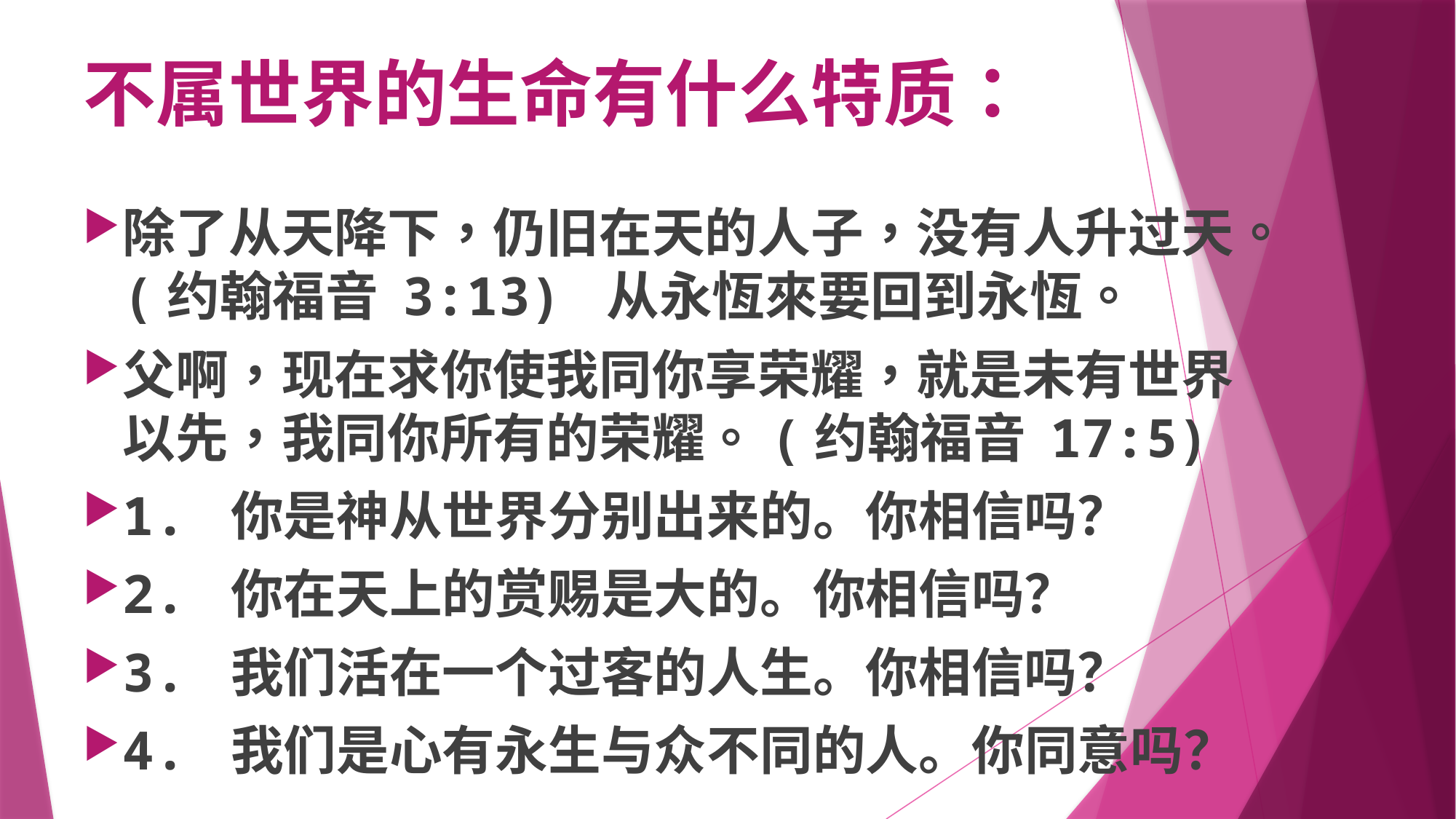

# 不属世界的生命有什么特质：
除了从天降下，仍旧在天的人子，没有人升过天。(约翰福音 3:13) 从永恆來要回到永恆。
父啊，现在求你使我同你享荣耀，就是未有世界以先，我同你所有的荣耀。(约翰福音 17:5)
1. 你是神从世界分别出来的。你相信吗？
2. 你在天上的赏赐是大的。你相信吗？
3. 我们活在一个过客的人生。你相信吗？
4. 我们是心有永生与众不同的人。你同意吗？